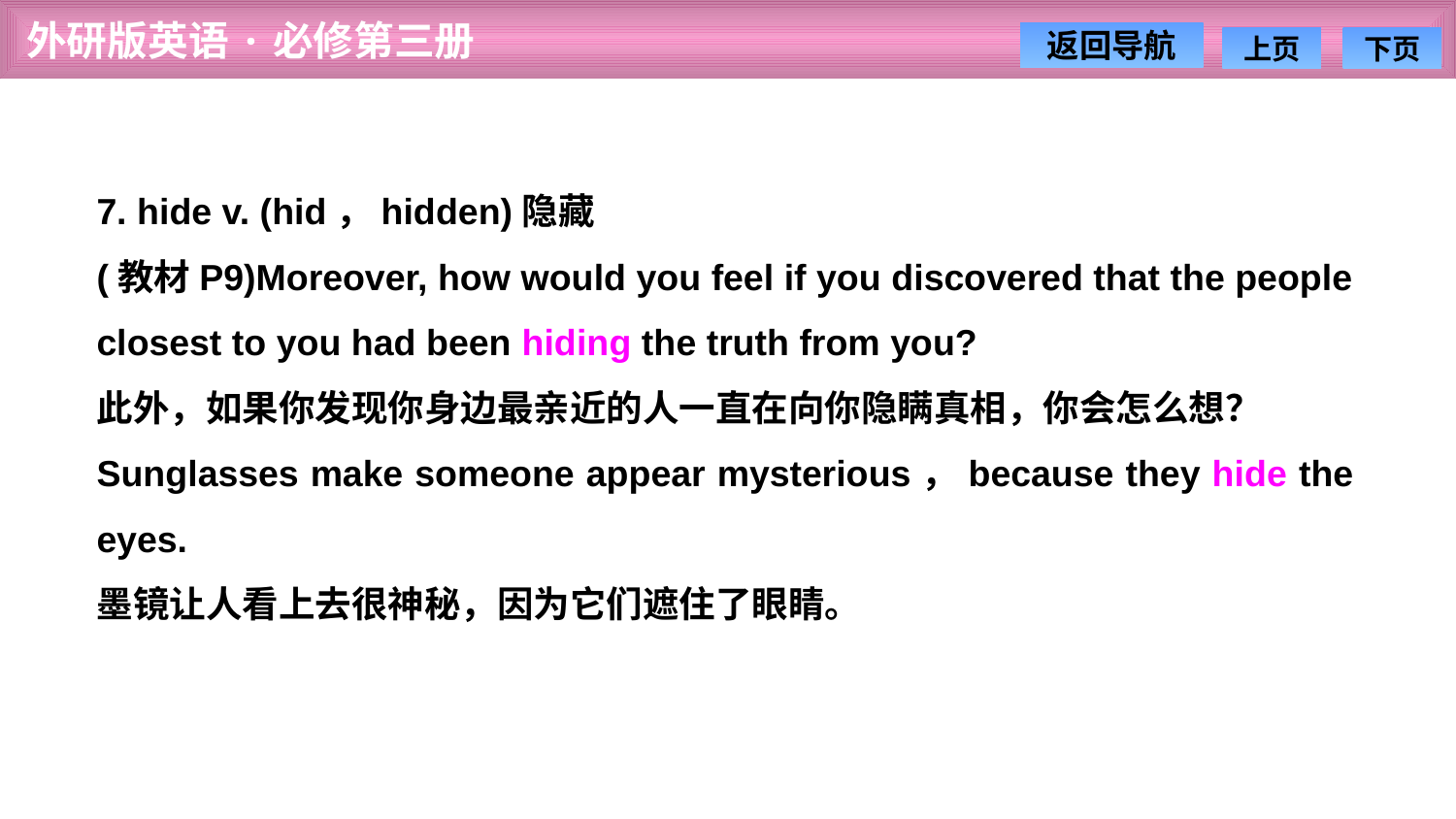

7. hide v. (hid，hidden)隐藏
(教材P9)Moreover, how would you feel if you discovered that the people closest to you had been hiding the truth from you?
此外，如果你发现你身边最亲近的人一直在向你隐瞒真相，你会怎么想？
Sunglasses make someone appear mysterious，because they hide the eyes.
墨镜让人看上去很神秘，因为它们遮住了眼睛。